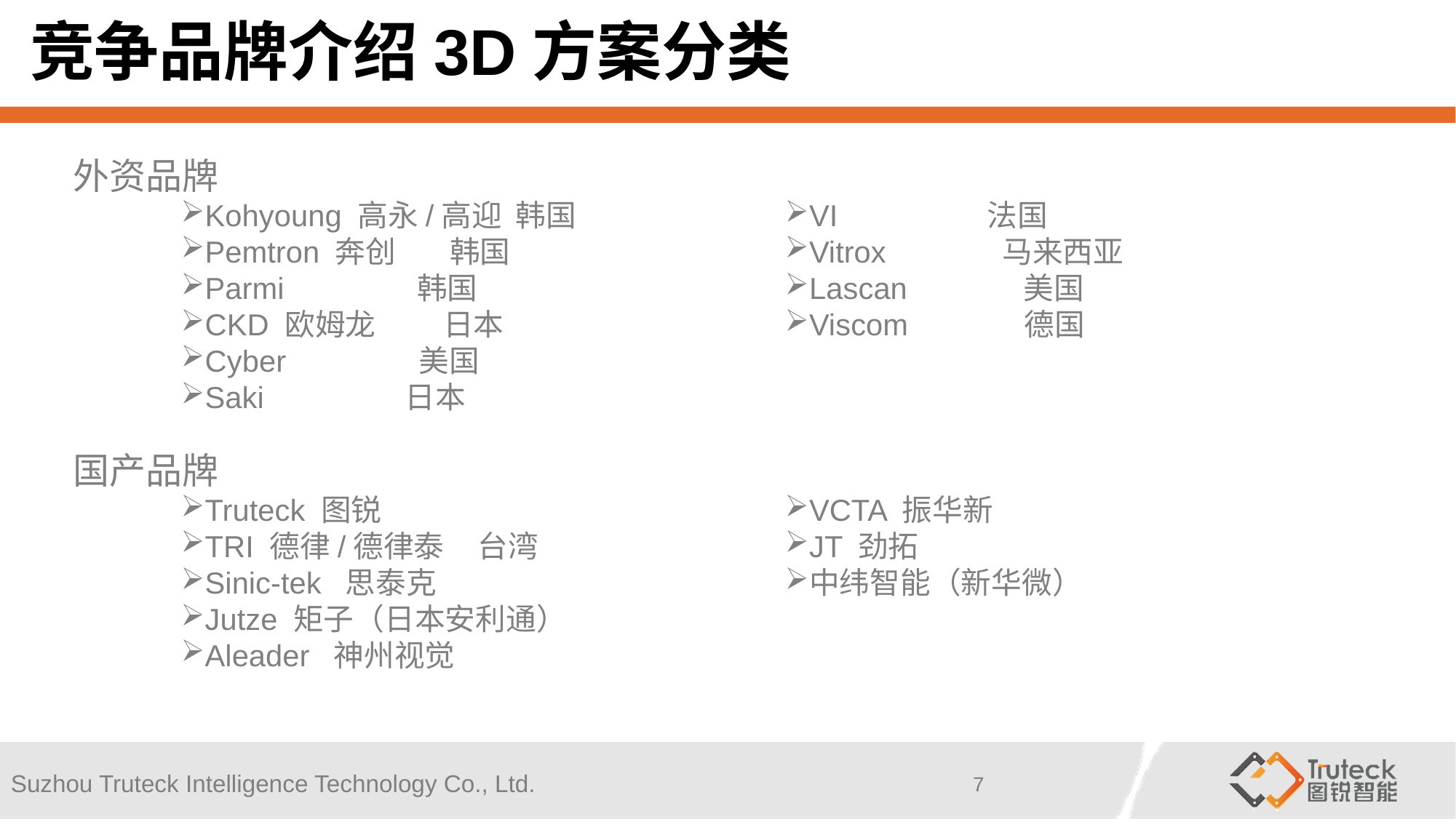

# 竞争品牌介绍3D方案分类
外资品牌
Kohyoung 高永/高迎  韩国
Pemtron 奔创        韩国
Parmi               韩国
CKD 欧姆龙          日本
Cyber               美国
Saki                日本

VI                 法国
Vitrox             马来西亚
Lascan             美国
Viscom             德国
国产品牌
Truteck 图锐
TRI 德律/德律泰     台湾
Sinic-tek  思泰克
Jutze 矩子（日本安利通）
Aleader  神州视觉

VCTA 振华新
JT 劲拓
中纬智能（新华微）